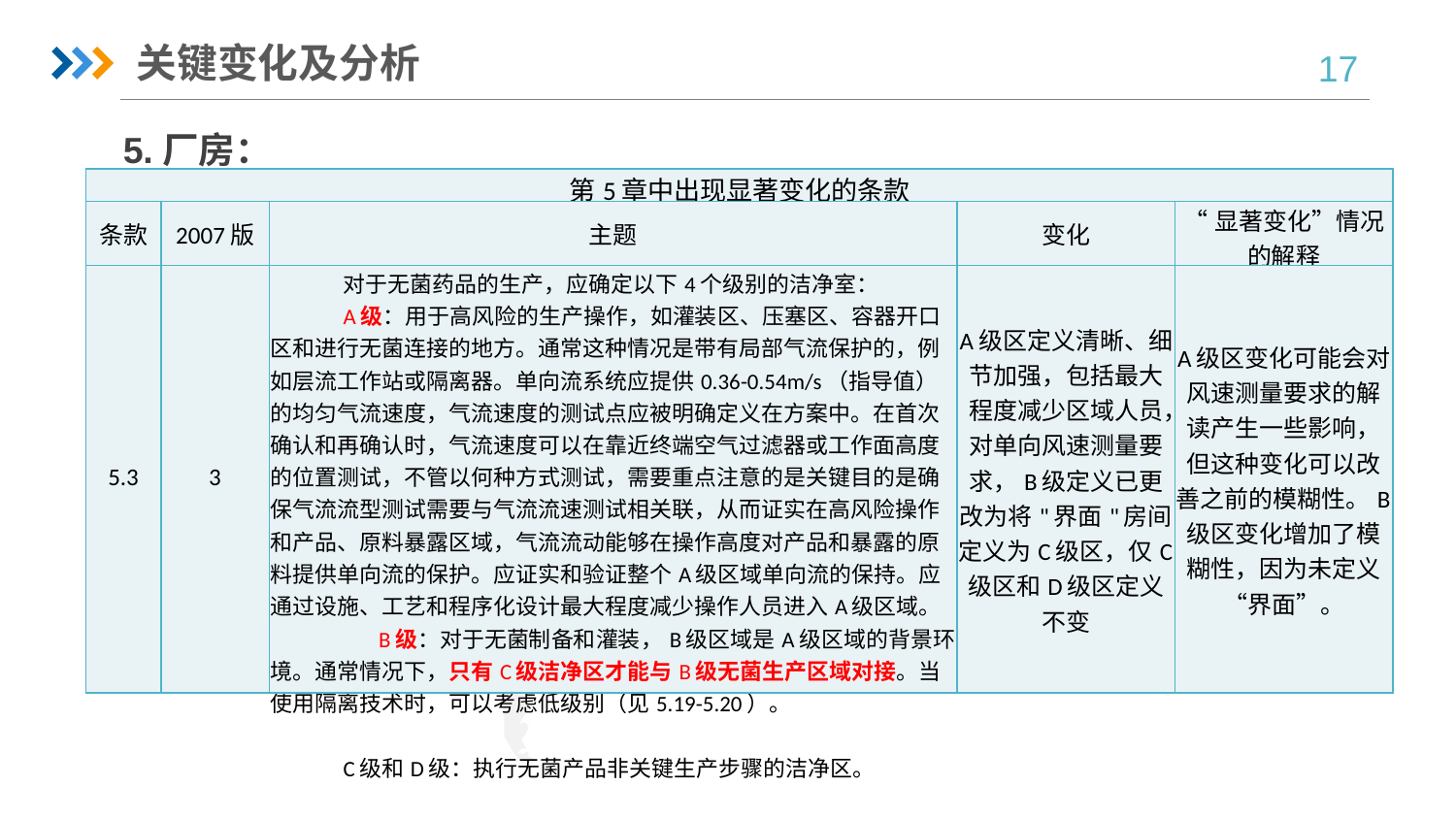

关键变化及分析
5.厂房：

| 第5章中出现显著变化的条款 |  |  |  |  |
| --- | --- | --- | --- | --- |
| 条款 | 2007版 | 主题 | 变化 | “显著变化”情况的解释 |
| 5.3 | 3 | 对于无菌药品的生产，应确定以下4个级别的洁净室： A级：用于高风险的生产操作，如灌装区、压塞区、容器开口区和进行无菌连接的地方。通常这种情况是带有局部气流保护的，例如层流工作站或隔离器。单向流系统应提供0.36-0.54m/s（指导值）的均匀气流速度，气流速度的测试点应被明确定义在方案中。在首次确认和再确认时，气流速度可以在靠近终端空气过滤器或工作面高度的位置测试，不管以何种方式测试，需要重点注意的是关键目的是确保气流流型测试需要与气流流速测试相关联，从而证实在高风险操作和产品、原料暴露区域，气流流动能够在操作高度对产品和暴露的原料提供单向流的保护。应证实和验证整个A级区域单向流的保持。应通过设施、工艺和程序化设计最大程度减少操作人员进入A级区域。 B级：对于无菌制备和灌装，B级区域是A级区域的背景环境。通常情况下，只有C级洁净区才能与B级无菌生产区域对接。当使用隔离技术时，可以考虑低级别（见5.19-5.20）。 C级和D级：执行无菌产品非关键生产步骤的洁净区。 | A级区定义清晰、细节加强，包括最大程度减少区域人员，对单向风速测量要求，B级定义已更改为将"界面"房间定义为C级区，仅C级区和D级区定义不变 | A级区变化可能会对风速测量要求的解读产生一些影响，但这种变化可以改善之前的模糊性。B级区变化增加了模糊性，因为未定义“界面”。 |